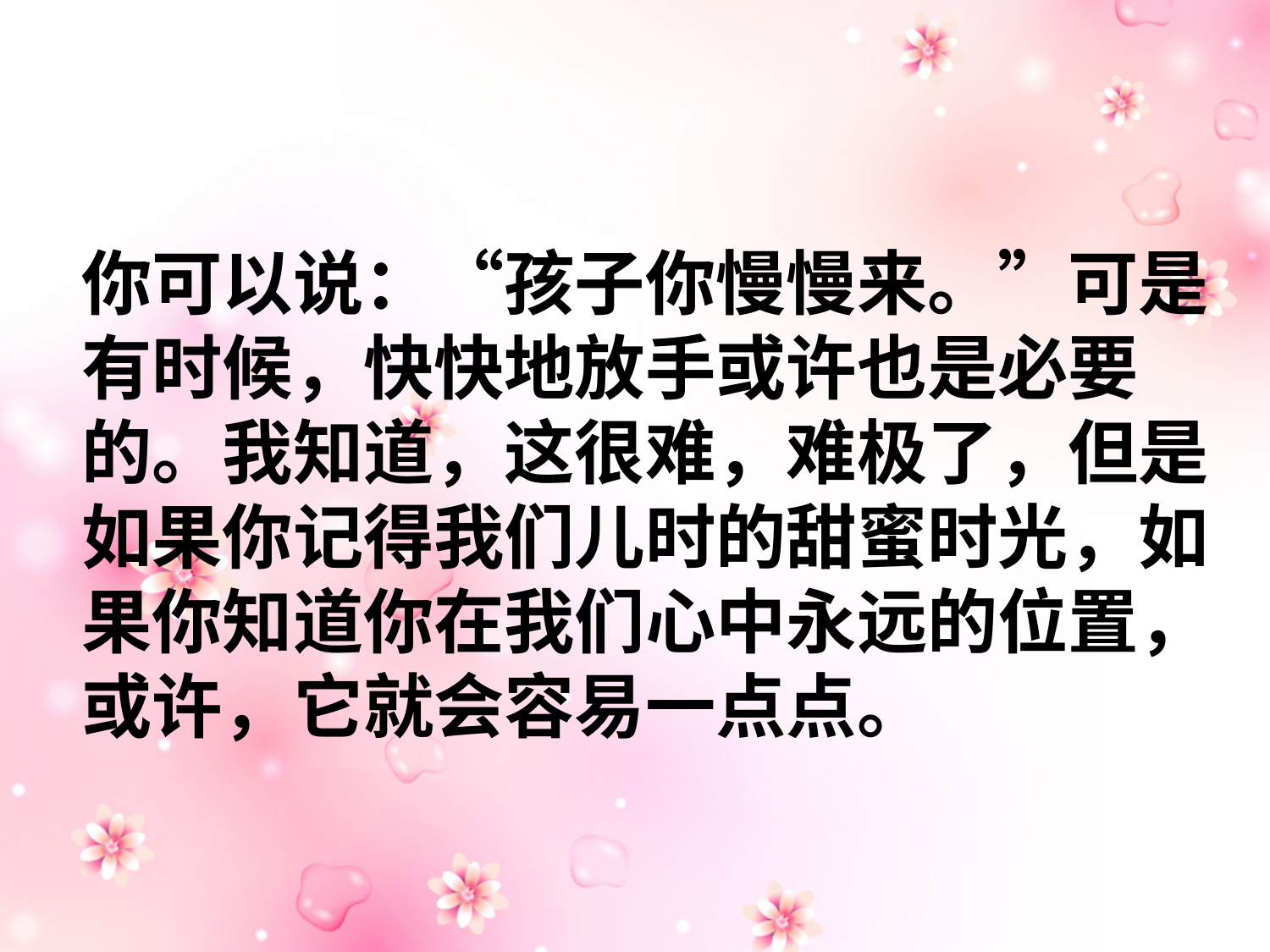

你可以说：“孩子你慢慢来。”可是有时候，快快地放手或许也是必要的。我知道，这很难，难极了，但是如果你记得我们儿时的甜蜜时光，如果你知道你在我们心中永远的位置，或许，它就会容易一点点。